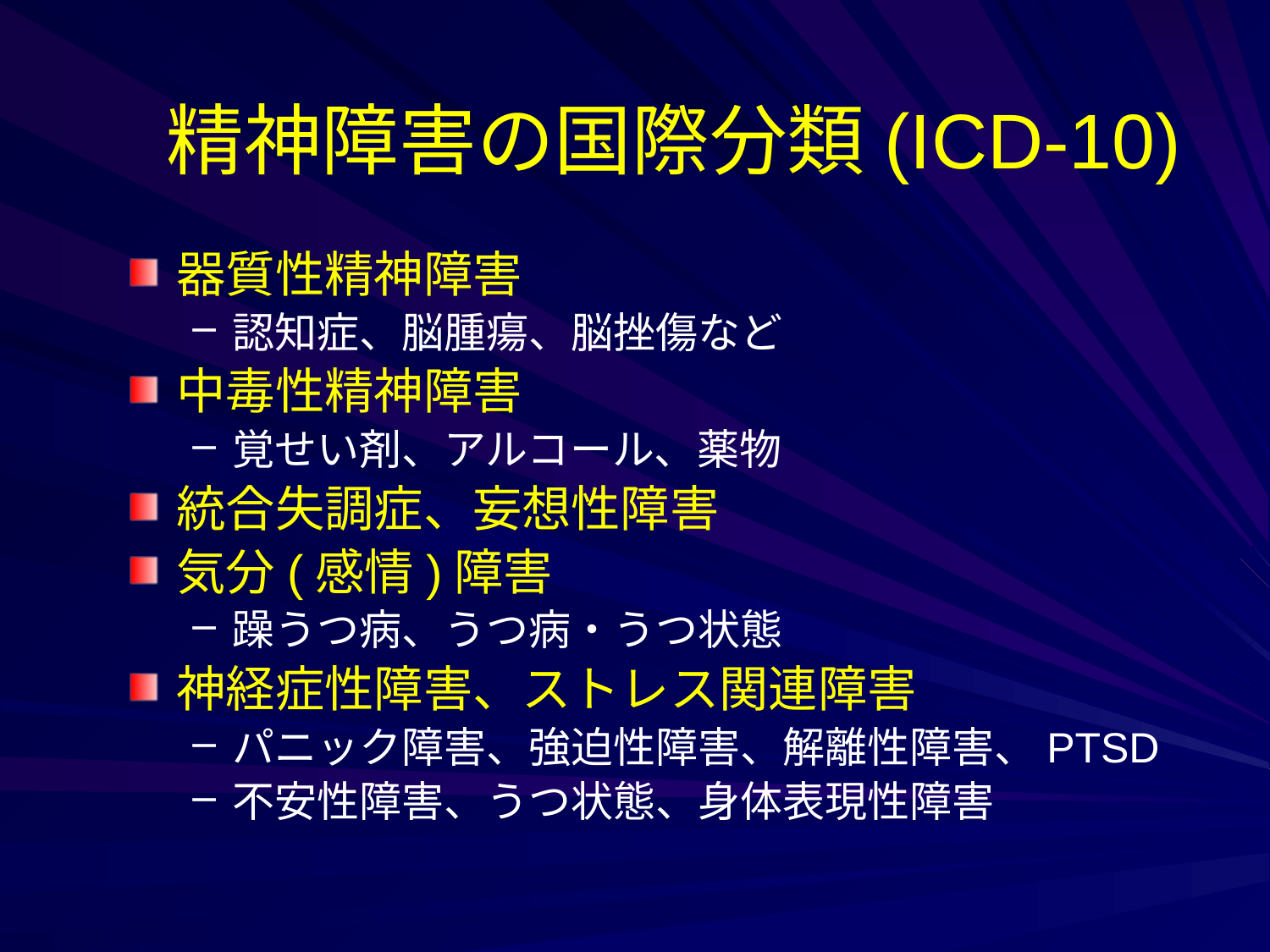

# 精神障害の国際分類(ICD-10)
器質性精神障害
認知症、脳腫瘍、脳挫傷など
中毒性精神障害
覚せい剤、アルコール、薬物
統合失調症、妄想性障害
気分(感情)障害
躁うつ病、うつ病・うつ状態
神経症性障害、ストレス関連障害
パニック障害、強迫性障害、解離性障害、PTSD
不安性障害、うつ状態、身体表現性障害